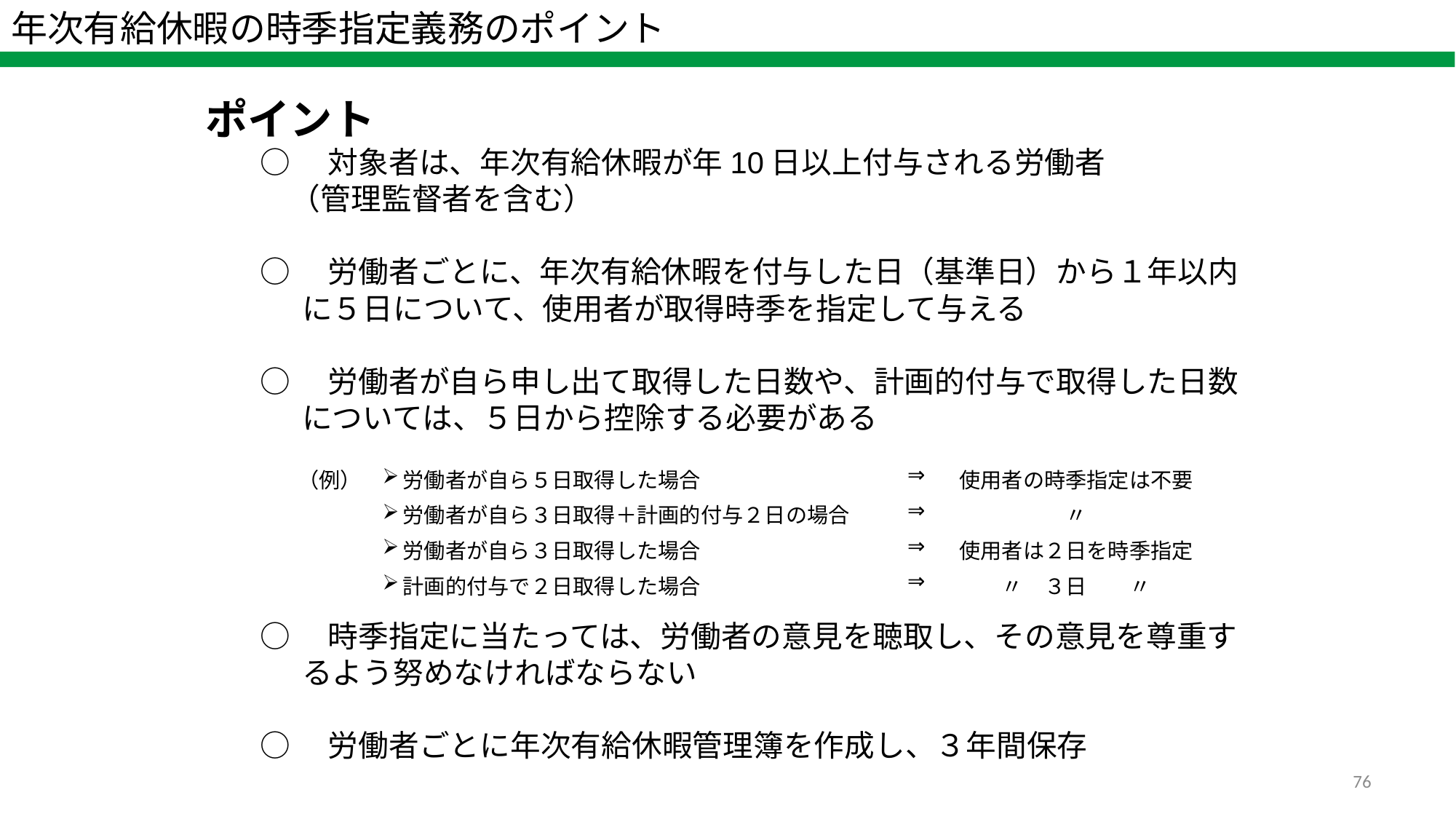

年次有給休暇の時季指定義務のポイント

ポイント
○　対象者は、年次有給休暇が年10日以上付与される労働者
　（管理監督者を含む）

○　労働者ごとに、年次有給休暇を付与した日（基準日）から１年以内に５日について、使用者が取得時季を指定して与える

○　労働者が自ら申し出て取得した日数や、計画的付与で取得した日数については、５日から控除する必要がある

○　時季指定に当たっては、労働者の意見を聴取し、その意見を尊重するよう努めなければならない

○　労働者ごとに年次有給休暇管理簿を作成し、３年間保存
| （例） | 労働者が自ら５日取得した場合 | ⇒ | 使用者の時季指定は不要 |
| --- | --- | --- | --- |
|  | 労働者が自ら３日取得＋計画的付与２日の場合 | ⇒ | 〃 |
|  | 労働者が自ら３日取得した場合 | ⇒ | 使用者は２日を時季指定 |
|  | 計画的付与で２日取得した場合 | ⇒ | 〃　３日　　〃 |
76